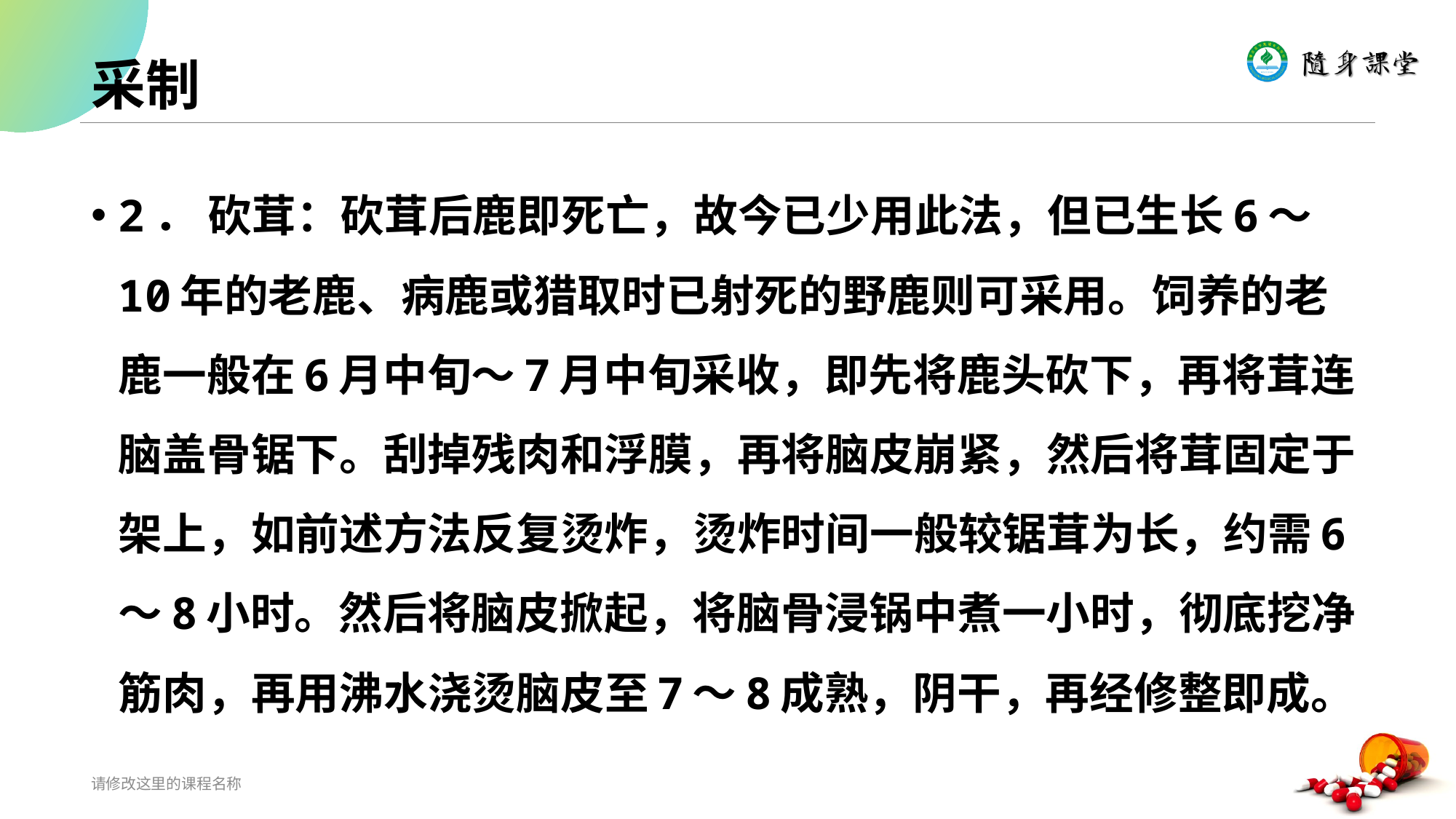

# 采制
2． 砍茸：砍茸后鹿即死亡，故今已少用此法，但已生长6～10年的老鹿、病鹿或猎取时已射死的野鹿则可采用。饲养的老鹿一般在6月中旬～7月中旬采收，即先将鹿头砍下，再将茸连脑盖骨锯下。刮掉残肉和浮膜，再将脑皮崩紧，然后将茸固定于架上，如前述方法反复烫炸，烫炸时间一般较锯茸为长，约需6～8小时。然后将脑皮掀起，将脑骨浸锅中煮一小时，彻底挖净筋肉，再用沸水浇烫脑皮至7～8成熟，阴干，再经修整即成。

请修改这里的课程名称
9